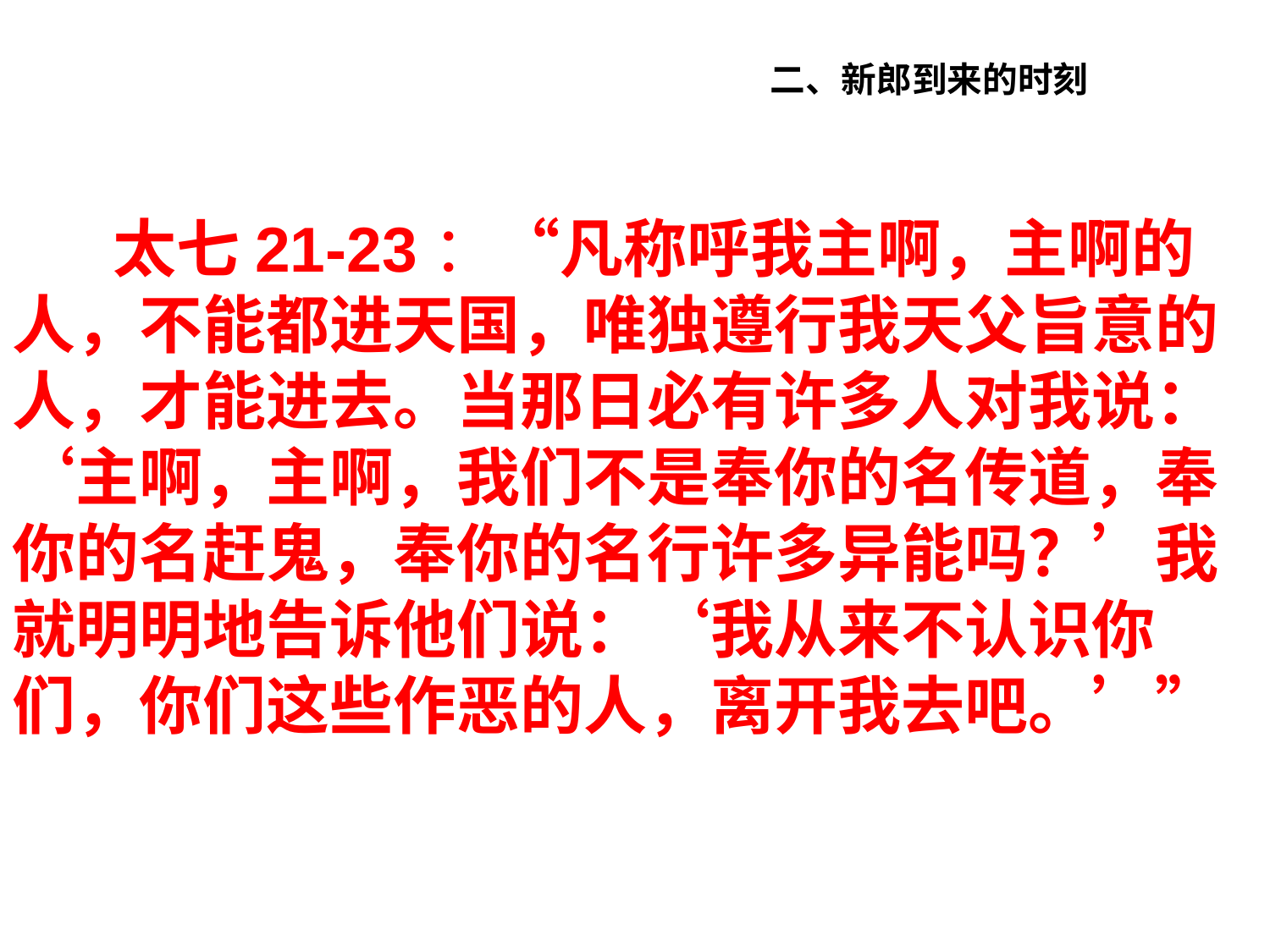

# 二、新郎到来的时刻

      太七21-23：“凡称呼我主啊，主啊的人，不能都进天国，唯独遵行我天父旨意的人，才能进去。当那日必有许多人对我说：‘主啊，主啊，我们不是奉你的名传道，奉你的名赶鬼，奉你的名行许多异能吗？’我就明明地告诉他们说：‘我从来不认识你们，你们这些作恶的人，离开我去吧。’”